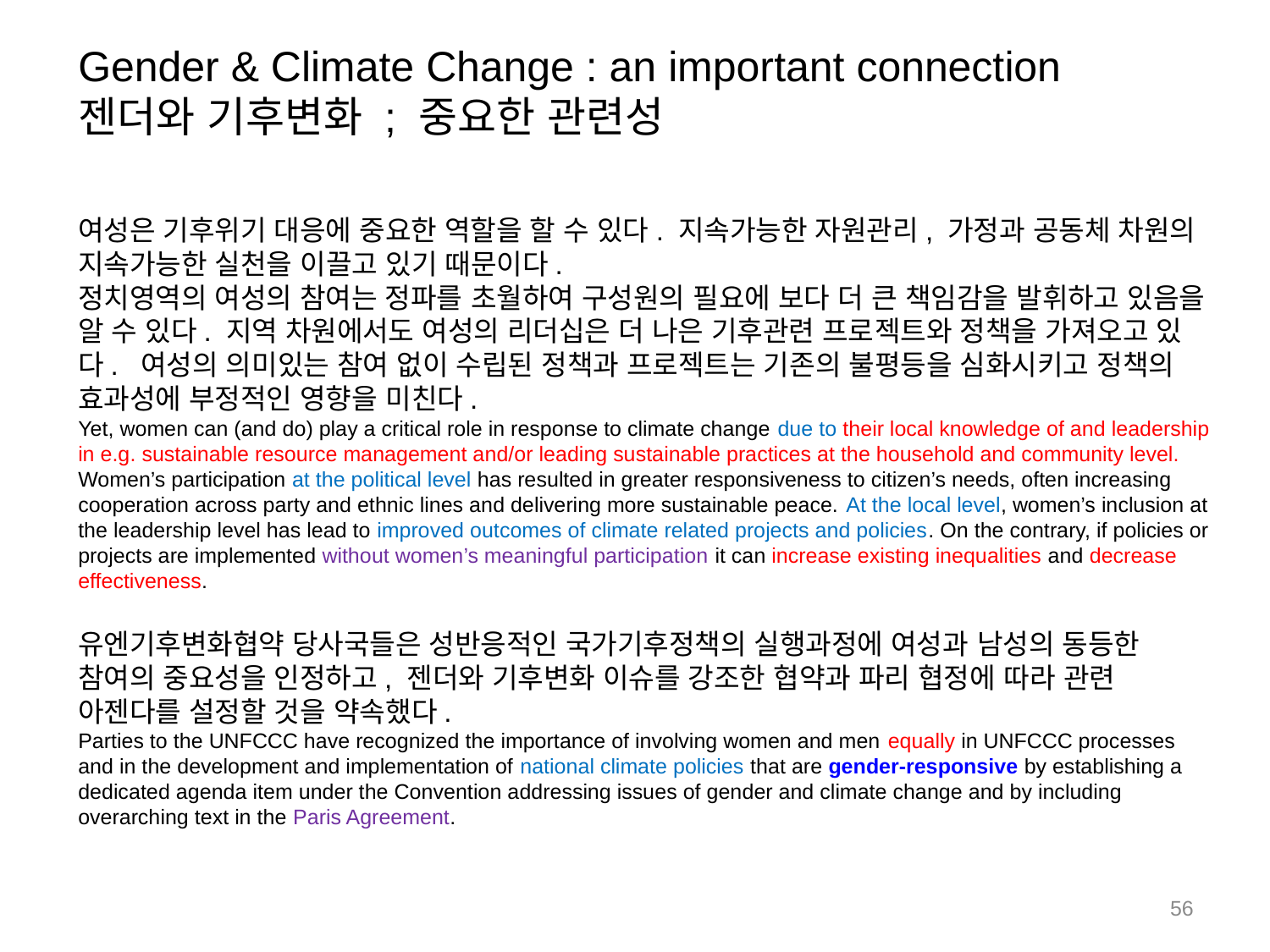

Gender & Climate Change : an important connection
젠더와 기후변화 ; 중요한 관련성
여성은 기후위기 대응에 중요한 역할을 할 수 있다. 지속가능한 자원관리, 가정과 공동체 차원의 지속가능한 실천을 이끌고 있기 때문이다.
정치영역의 여성의 참여는 정파를 초월하여 구성원의 필요에 보다 더 큰 책임감을 발휘하고 있음을 알 수 있다. 지역 차원에서도 여성의 리더십은 더 나은 기후관련 프로젝트와 정책을 가져오고 있다.  여성의 의미있는 참여 없이 수립된 정책과 프로젝트는 기존의 불평등을 심화시키고 정책의 효과성에 부정적인 영향을 미친다.
Yet, women can (and do) play a critical role in response to climate change due to their local knowledge of and leadership in e.g. sustainable resource management and/or leading sustainable practices at the household and community level. Women’s participation at the political level has resulted in greater responsiveness to citizen’s needs, often increasing cooperation across party and ethnic lines and delivering more sustainable peace. At the local level, women’s inclusion at the leadership level has lead to improved outcomes of climate related projects and policies. On the contrary, if policies or projects are implemented without women’s meaningful participation it can increase existing inequalities and decrease effectiveness.

유엔기후변화협약 당사국들은 성반응적인 국가기후정책의 실행과정에 여성과 남성의 동등한 참여의 중요성을 인정하고, 젠더와 기후변화 이슈를 강조한 협약과 파리 협정에 따라 관련 아젠다를 설정할 것을 약속했다.
Parties to the UNFCCC have recognized the importance of involving women and men equally in UNFCCC processes and in the development and implementation of national climate policies that are gender-responsive by establishing a dedicated agenda item under the Convention addressing issues of gender and climate change and by including overarching text in the Paris Agreement.
56